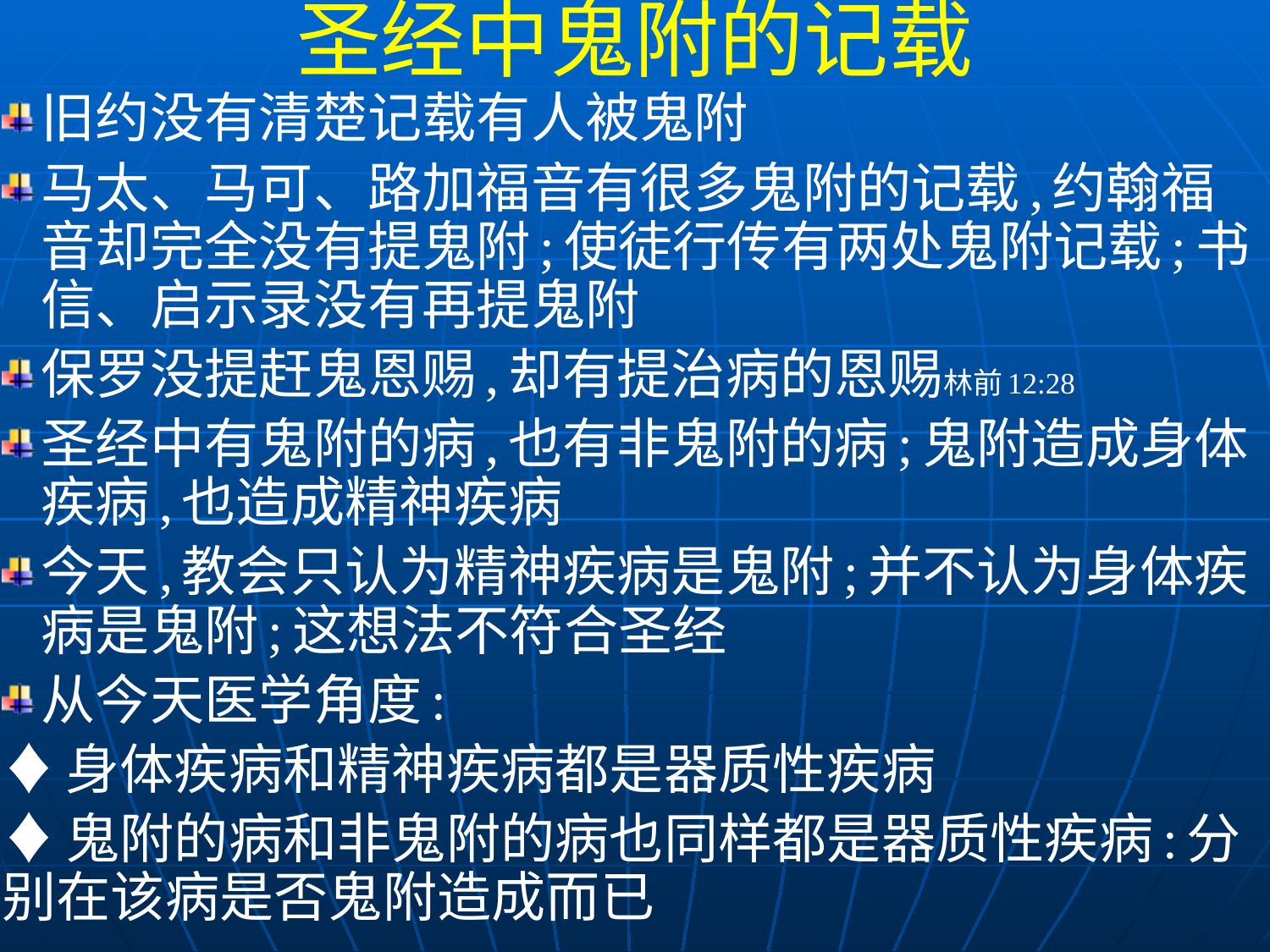

圣经中鬼附的记载
旧约没有清楚记载有人被鬼附
马太、马可、路加福音有很多鬼附的记载,约翰福音却完全没有提鬼附;使徒行传有两处鬼附记载;书信、启示录没有再提鬼附
保罗没提赶鬼恩赐,却有提治病的恩赐林前12:28
圣经中有鬼附的病,也有非鬼附的病;鬼附造成身体疾病,也造成精神疾病
今天,教会只认为精神疾病是鬼附;并不认为身体疾病是鬼附;这想法不符合圣经
从今天医学角度:
♦身体疾病和精神疾病都是器质性疾病
♦鬼附的病和非鬼附的病也同样都是器质性疾病:分别在该病是否鬼附造成而已